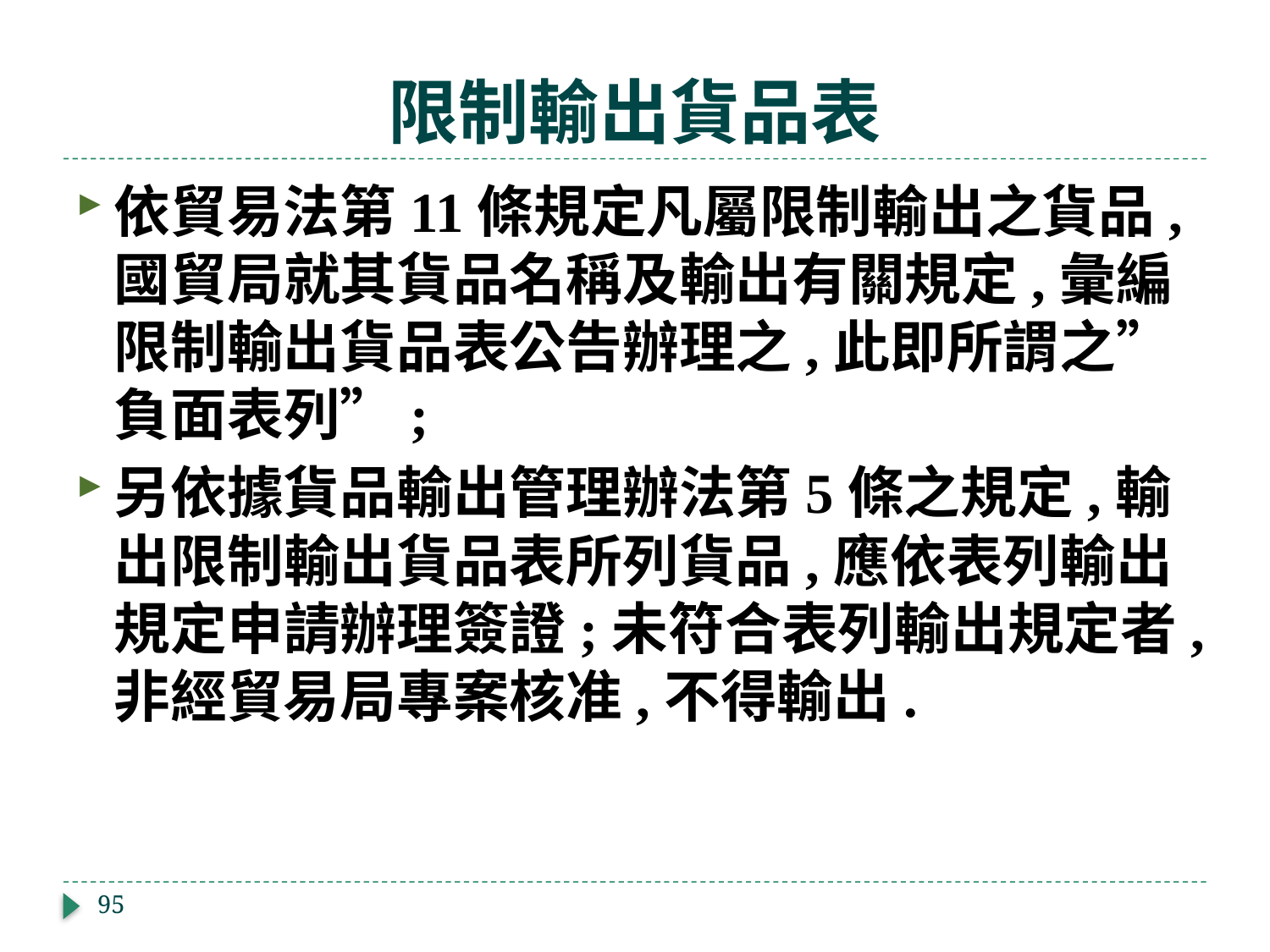

# 限制輸出貨品表
依貿易法第11條規定凡屬限制輸出之貨品,國貿局就其貨品名稱及輸出有關規定,彙編限制輸出貨品表公告辦理之,此即所謂之”負面表列”;
另依據貨品輸出管理辦法第5條之規定,輸出限制輸出貨品表所列貨品,應依表列輸出規定申請辦理簽證;未符合表列輸出規定者,非經貿易局專案核准,不得輸出.
95